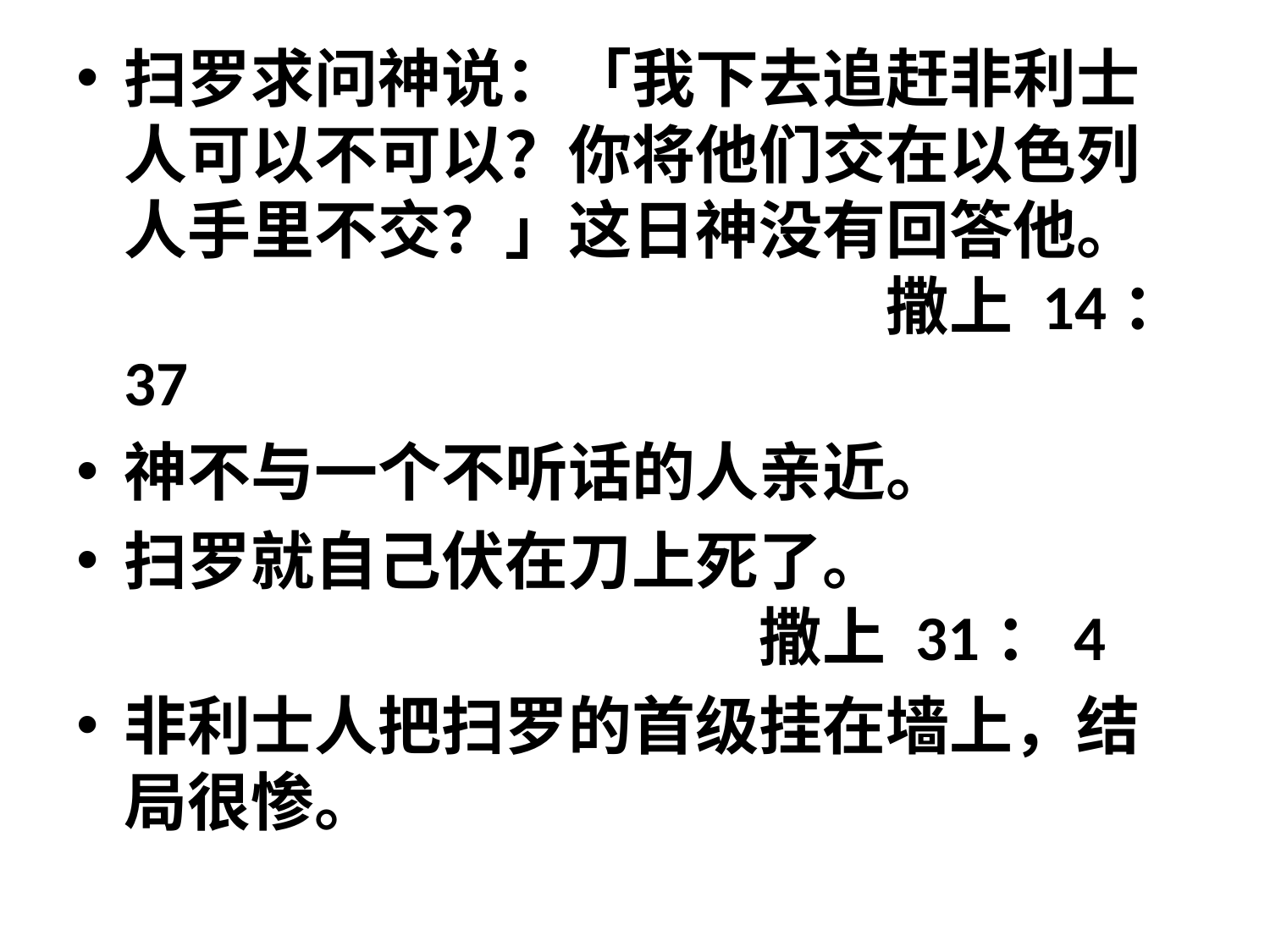

扫罗求问神说：「我下去追赶非利士人可以不可以？你将他们交在以色列人手里不交？」这日神没有回答他。						撒上 14：37
神不与一个不听话的人亲近。
扫罗就自己伏在刀上死了。 							撒上 31：4
非利士人把扫罗的首级挂在墙上，结局很惨。